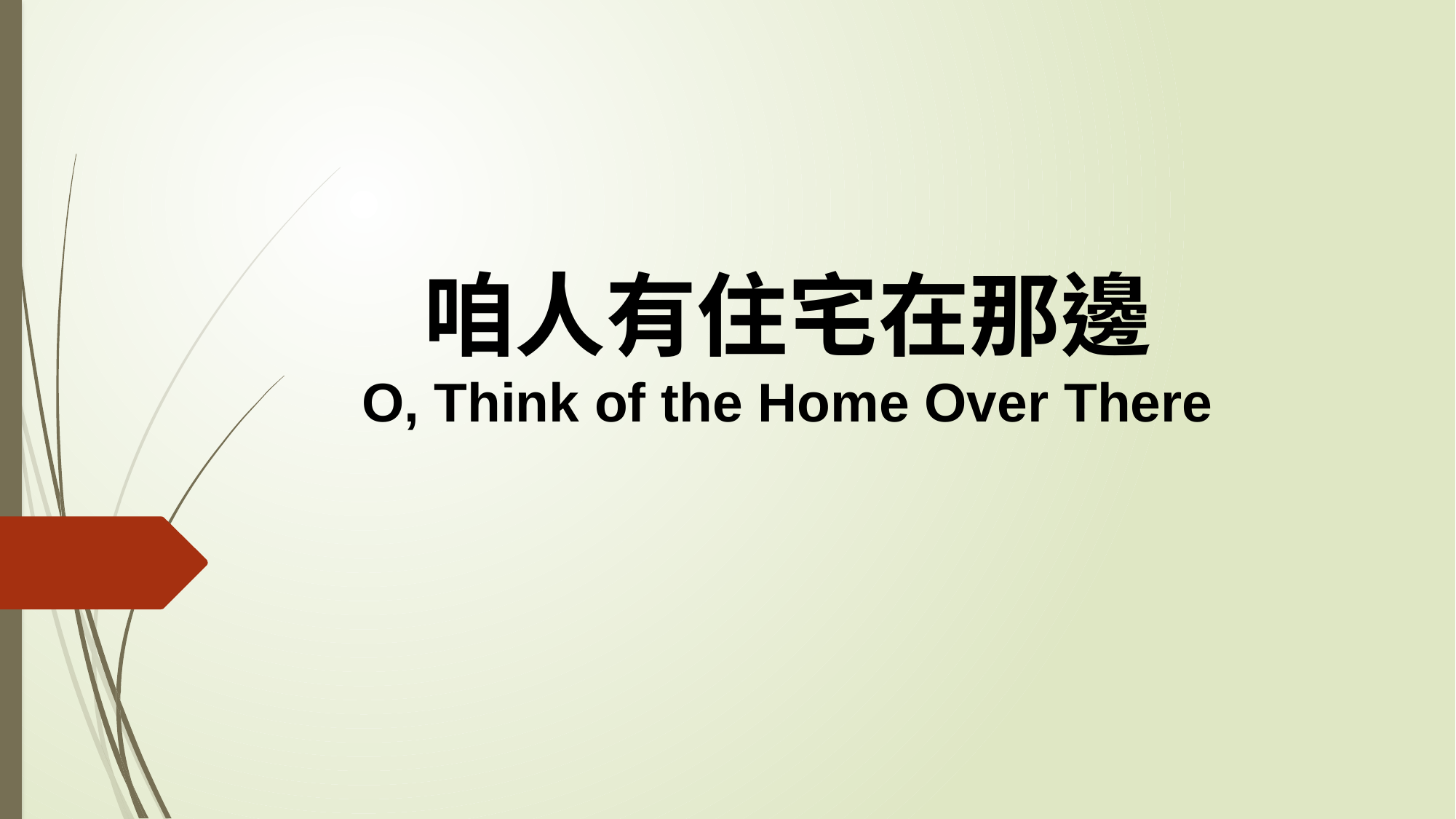

# 咱人有住宅在那邊 O, Think of the Home Over There